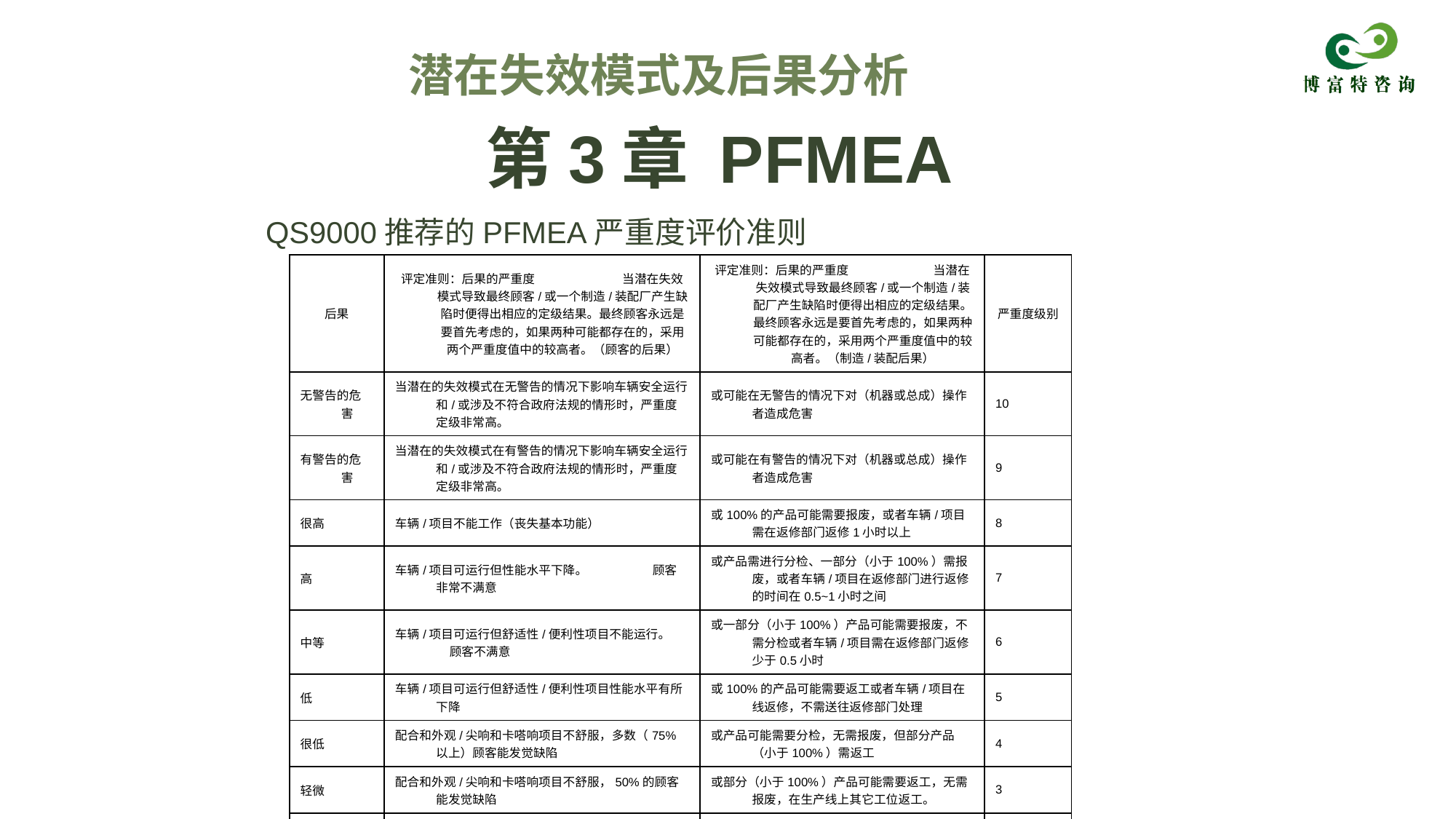

潜在失效模式及后果分析
# 第3章 PFMEA
QS9000推荐的PFMEA严重度评价准则
| 后果 | 评定准则：后果的严重度 当潜在失效模式导致最终顾客/或一个制造/装配厂产生缺陷时便得出相应的定级结果。最终顾客永远是要首先考虑的，如果两种可能都存在的，采用两个严重度值中的较高者。（顾客的后果） | 评定准则：后果的严重度 当潜在失效模式导致最终顾客/或一个制造/装配厂产生缺陷时便得出相应的定级结果。最终顾客永远是要首先考虑的，如果两种可能都存在的，采用两个严重度值中的较高者。（制造/装配后果） | 严重度级别 |
| --- | --- | --- | --- |
| 无警告的危害 | 当潜在的失效模式在无警告的情况下影响车辆安全运行和/或涉及不符合政府法规的情形时，严重度定级非常高。 | 或可能在无警告的情况下对（机器或总成）操作者造成危害 | 10 |
| 有警告的危害 | 当潜在的失效模式在有警告的情况下影响车辆安全运行和/或涉及不符合政府法规的情形时，严重度定级非常高。 | 或可能在有警告的情况下对（机器或总成）操作者造成危害 | 9 |
| 很高 | 车辆/项目不能工作（丧失基本功能） | 或100%的产品可能需要报废，或者车辆/项目需在返修部门返修1小时以上 | 8 |
| 高 | 车辆/项目可运行但性能水平下降。 顾客非常不满意 | 或产品需进行分检、一部分（小于100%）需报废，或者车辆/项目在返修部门进行返修的时间在0.5~1小时之间 | 7 |
| 中等 | 车辆/项目可运行但舒适性/便利性项目不能运行。 顾客不满意 | 或一部分（小于100%）产品可能需要报废，不需分检或者车辆/项目需在返修部门返修少于0.5小时 | 6 |
| 低 | 车辆/项目可运行但舒适性/便利性项目性能水平有所下降 | 或100%的产品可能需要返工或者车辆/项目在线返修，不需送往返修部门处理 | 5 |
| 很低 | 配合和外观/尖响和卡嗒响项目不舒服，多数（75%以上）顾客能发觉缺陷 | 或产品可能需要分检，无需报废，但部分产品（小于100%）需返工 | 4 |
| 轻微 | 配合和外观/尖响和卡嗒响项目不舒服，50%的顾客能发觉缺陷 | 或部分（小于100%）产品可能需要返工，无需报废，在生产线上其它工位返工。 | 3 |
| 很轻微 | 配合和外观/尖响和卡嗒响项目不舒服，有辨识力顾客（25%以上）能发觉缺陷 | 或部分产品（小于100%）可能需要返工，无报废，在生产线上原工位返工。 | 2 |
| 无 | 无可辨别的影响 | 或对操作或操作者而言有轻微的不方便或无影响 | 1 |
47